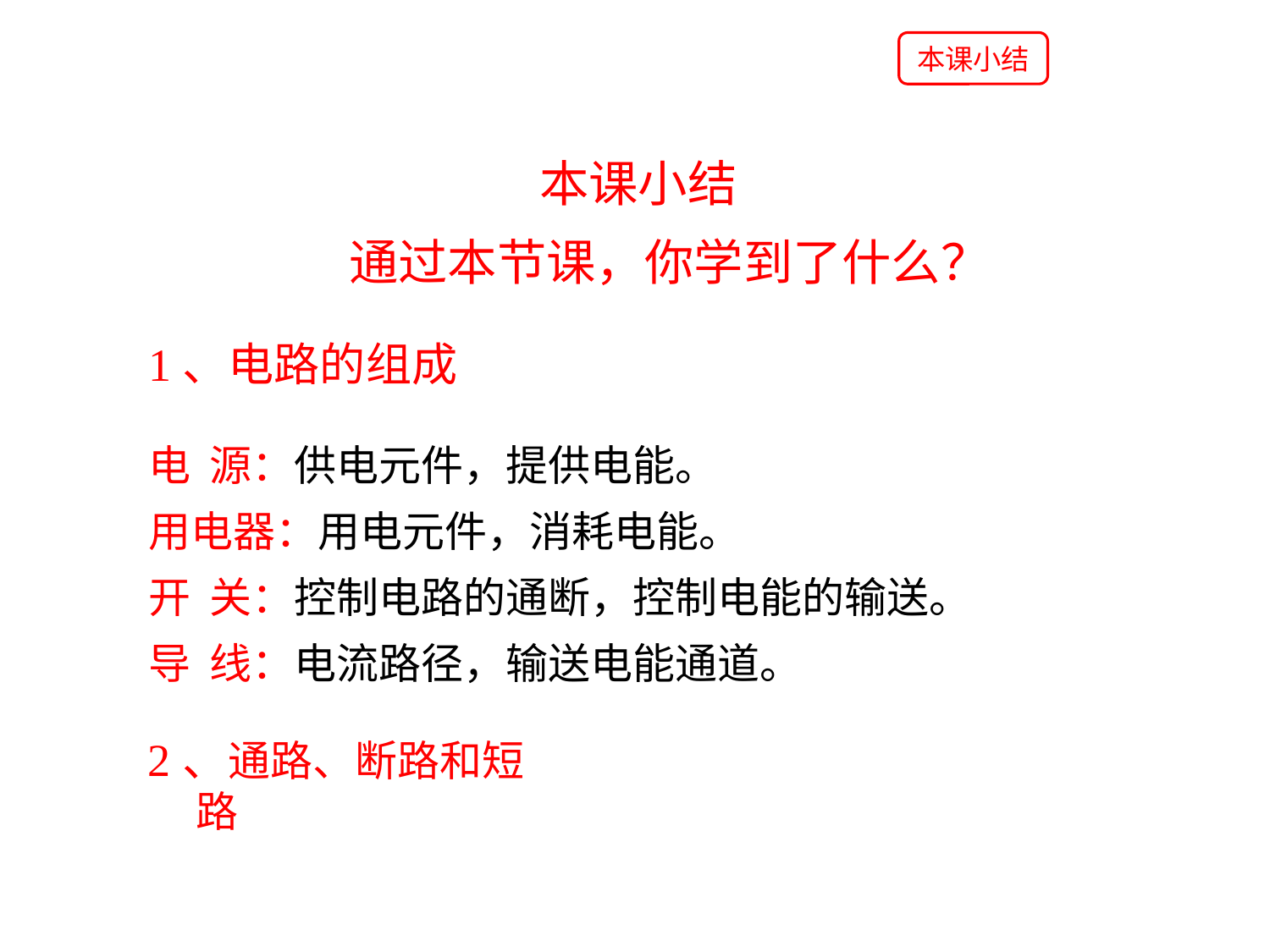

本课小结
本课小结
通过本节课，你学到了什么？
1、电路的组成
电  源：供电元件，提供电能。
用电器：用电元件，消耗电能。
开  关：控制电路的通断，控制电能的输送。
导  线：电流路径，输送电能通道。
2、通路、断路和短路